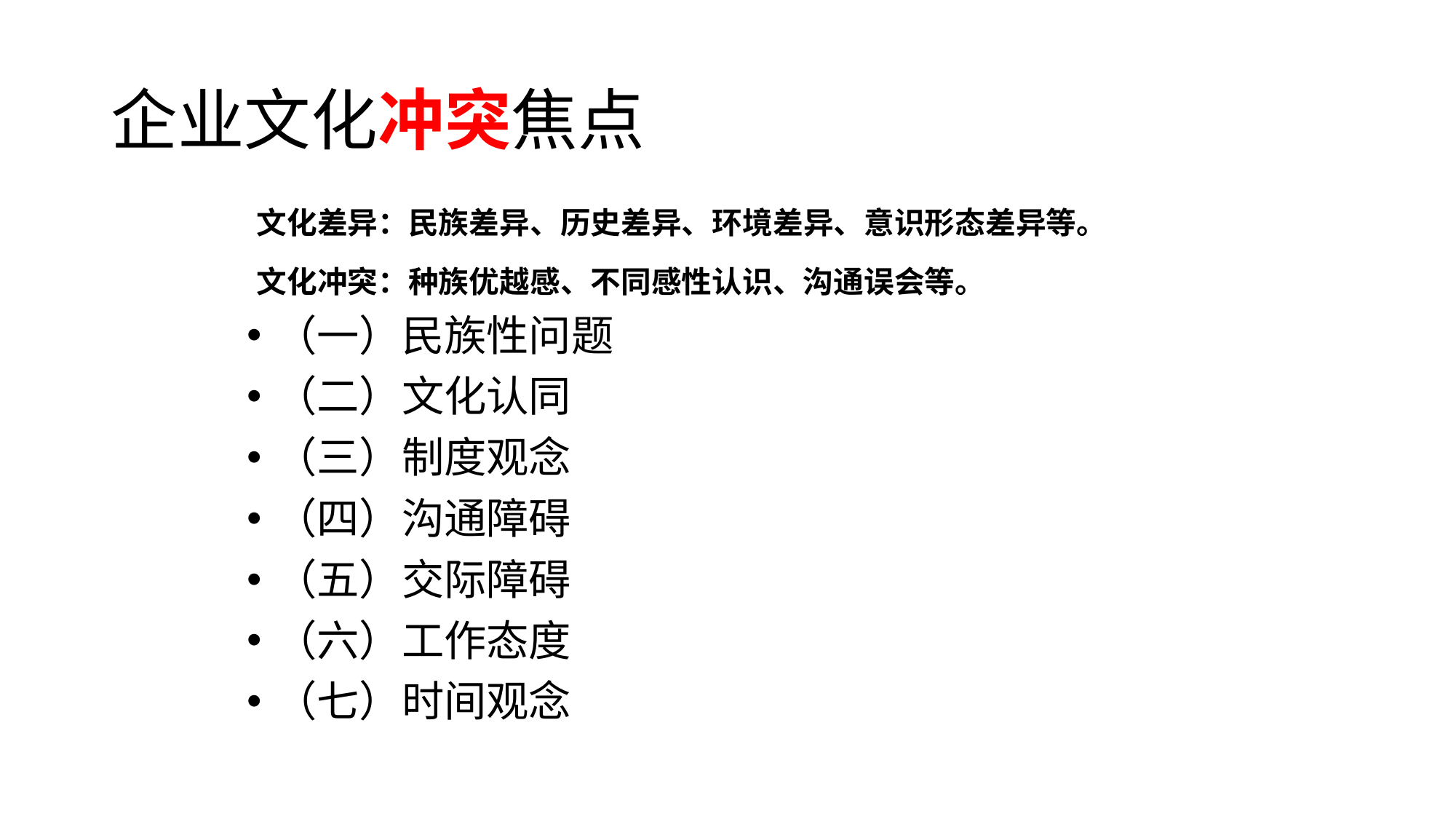

# 企业文化冲突焦点
文化差异：民族差异、历史差异、环境差异、意识形态差异等。
文化冲突：种族优越感、不同感性认识、沟通误会等。
（一）民族性问题
（二）文化认同
（三）制度观念
（四）沟通障碍
（五）交际障碍
（六）工作态度
（七）时间观念